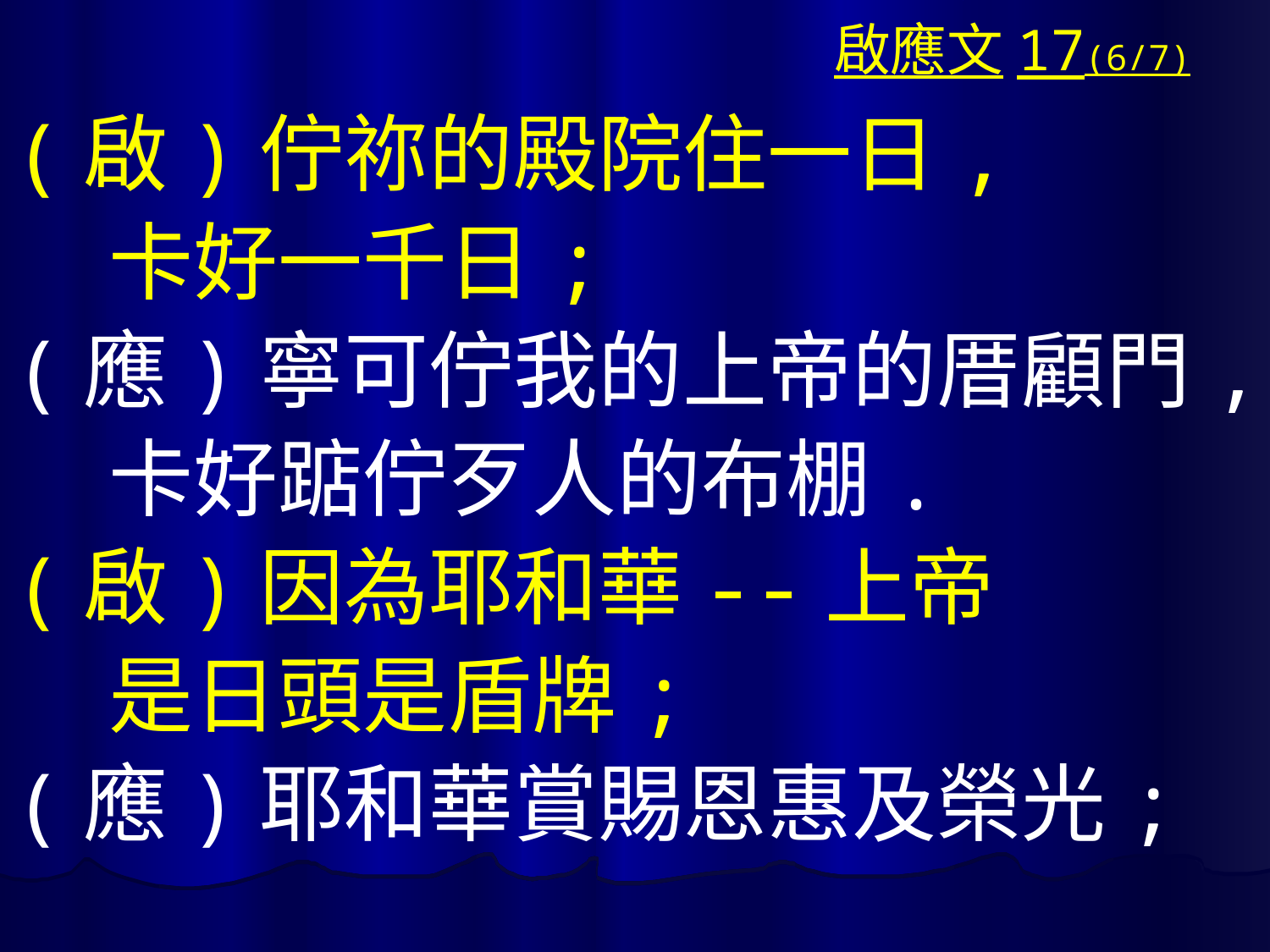

# 啟應文17(6/7)
(啟)佇祢的殿院住一日,
    卡好一千日;
(應)寧可佇我的上帝的厝顧門,
    卡好踮佇歹人的布棚.
(啟)因為耶和華--上帝
    是日頭是盾牌;
(應)耶和華賞賜恩惠及榮光;